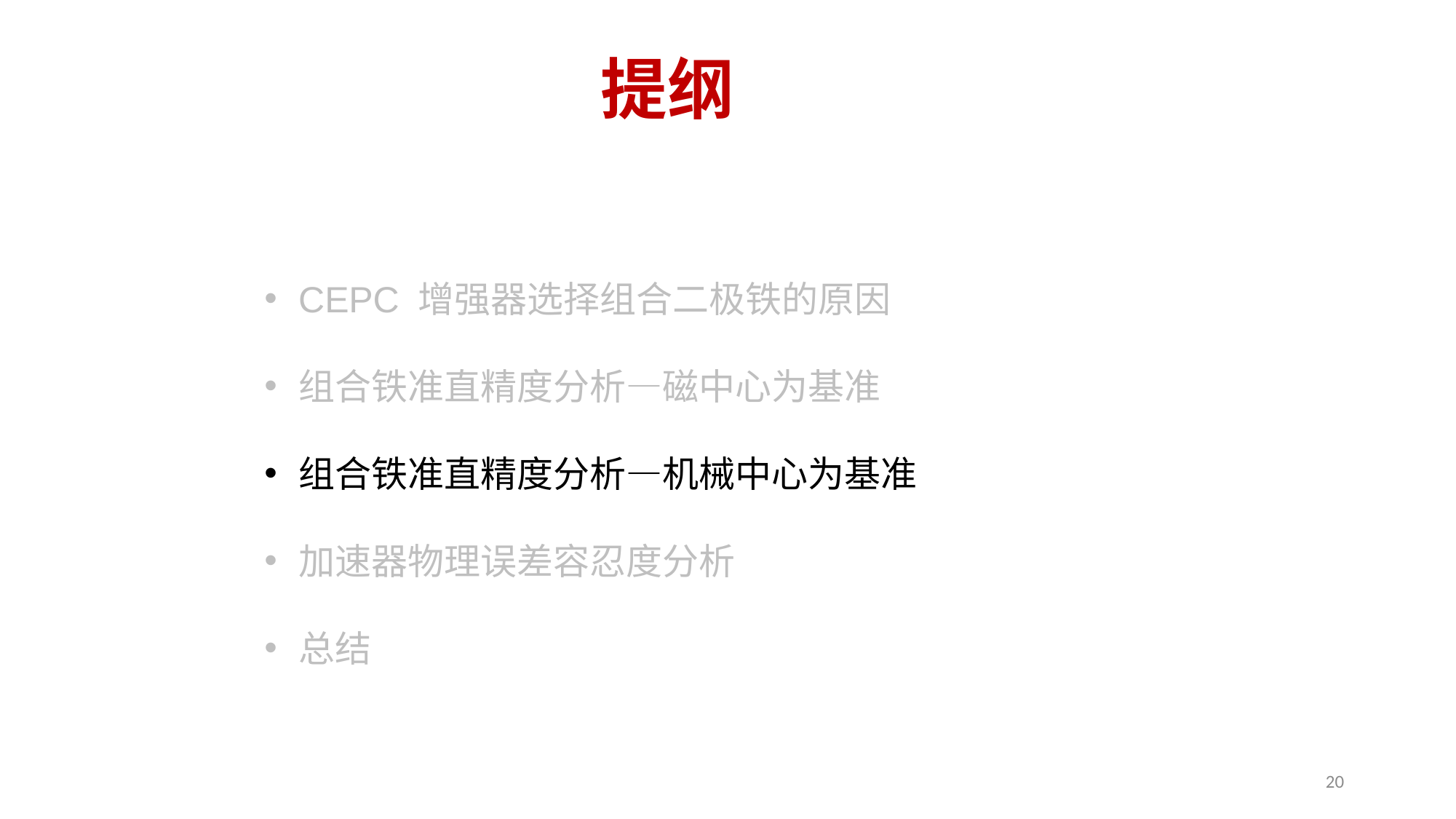

# 提纲
CEPC 增强器选择组合二极铁的原因
组合铁准直精度分析—磁中心为基准
组合铁准直精度分析—机械中心为基准
加速器物理误差容忍度分析
总结
20